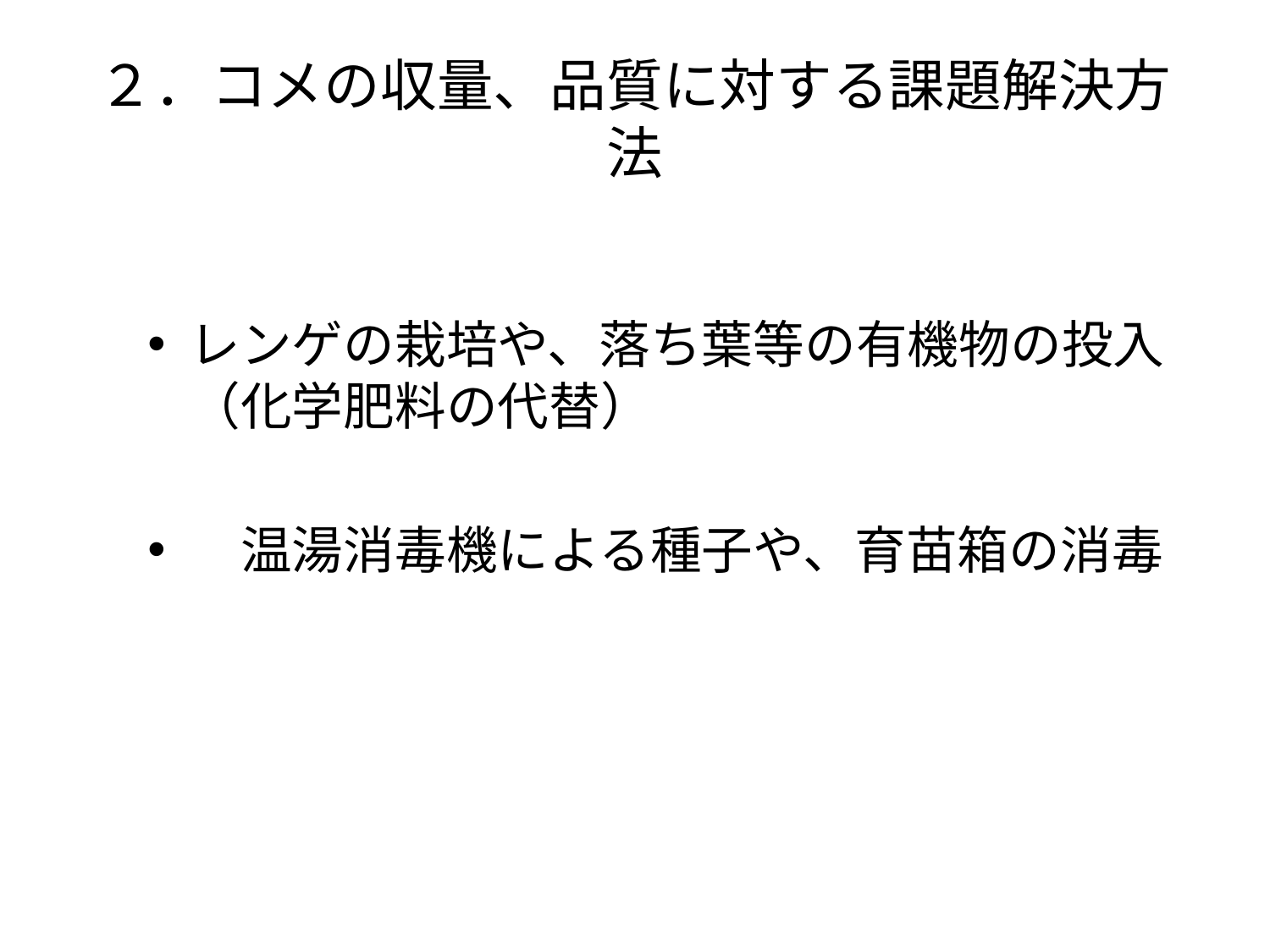

# ２．コメの収量、品質に対する課題解決方法
レンゲの栽培や、落ち葉等の有機物の投入（化学肥料の代替）

　温湯消毒機による種子や、育苗箱の消毒